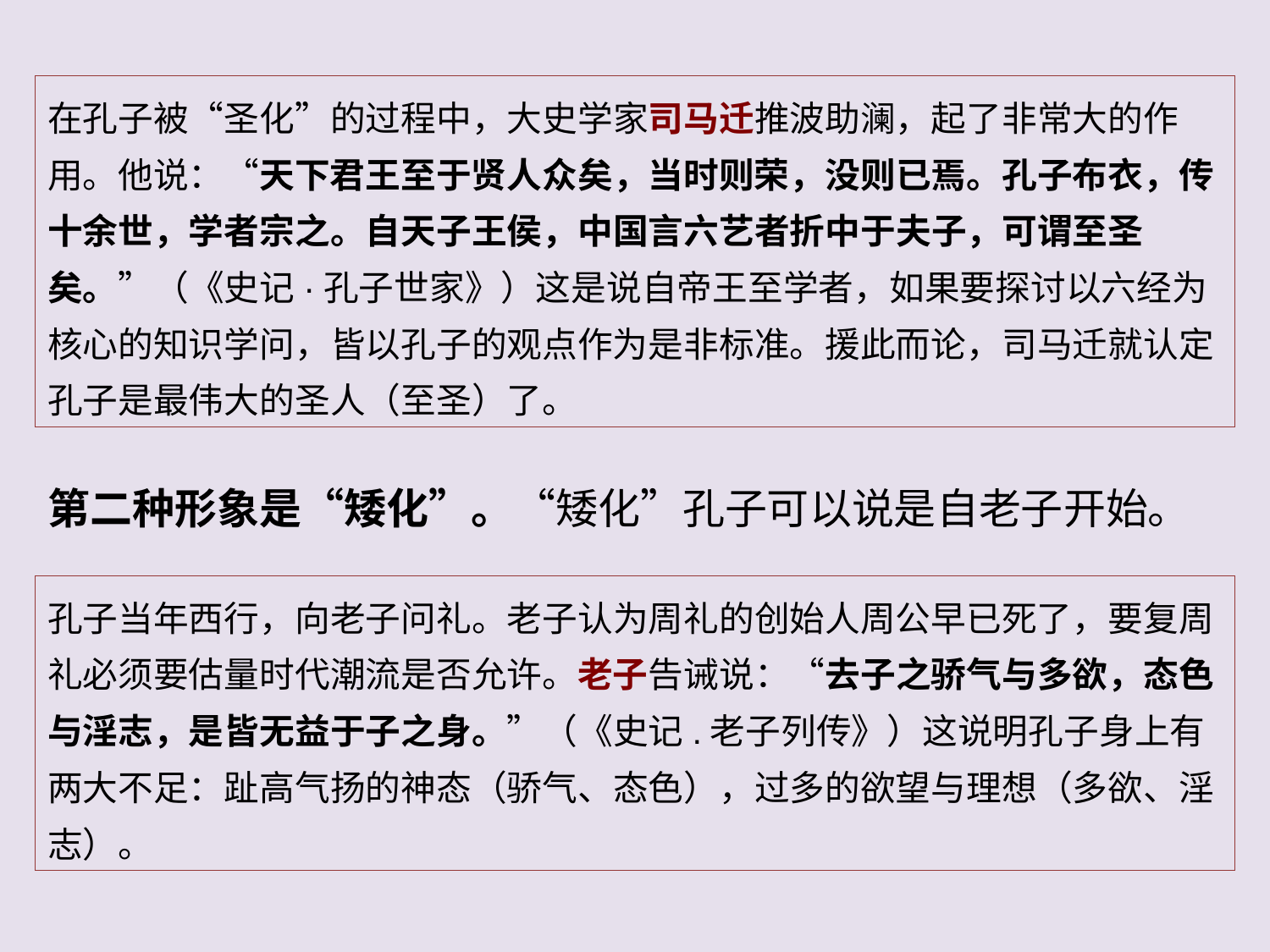

在孔子被“圣化”的过程中，大史学家司马迁推波助澜，起了非常大的作用。他说：“天下君王至于贤人众矣，当时则荣，没则已焉。孔子布衣，传十余世，学者宗之。自天子王侯，中国言六艺者折中于夫子，可谓至圣矣。”（《史记·孔子世家》）这是说自帝王至学者，如果要探讨以六经为核心的知识学问，皆以孔子的观点作为是非标准。援此而论，司马迁就认定孔子是最伟大的圣人（至圣）了。
第二种形象是“矮化”。“矮化”孔子可以说是自老子开始。
孔子当年西行，向老子问礼。老子认为周礼的创始人周公早已死了，要复周礼必须要估量时代潮流是否允许。老子告诫说：“去子之骄气与多欲，态色与淫志，是皆无益于子之身。”（《史记.老子列传》）这说明孔子身上有两大不足：趾高气扬的神态（骄气、态色），过多的欲望与理想（多欲、淫志）。